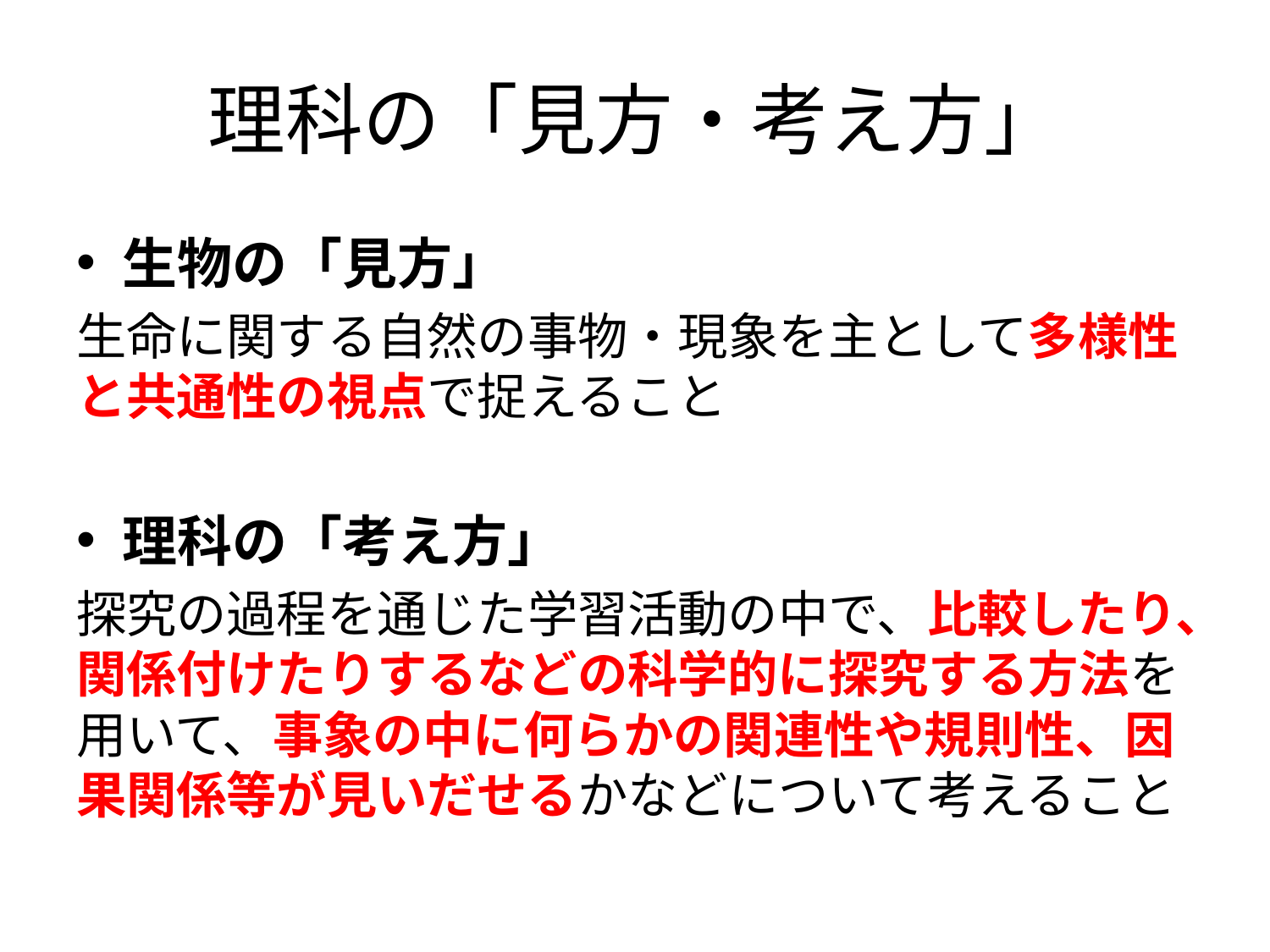

# 理科の「見方・考え方」
生物の「見方」
生命に関する自然の事物・現象を主として多様性と共通性の視点で捉えること

理科の「考え方」
探究の過程を通じた学習活動の中で、比較したり、関係付けたりするなどの科学的に探究する方法を用いて、事象の中に何らかの関連性や規則性、因果関係等が見いだせるかなどについて考えること